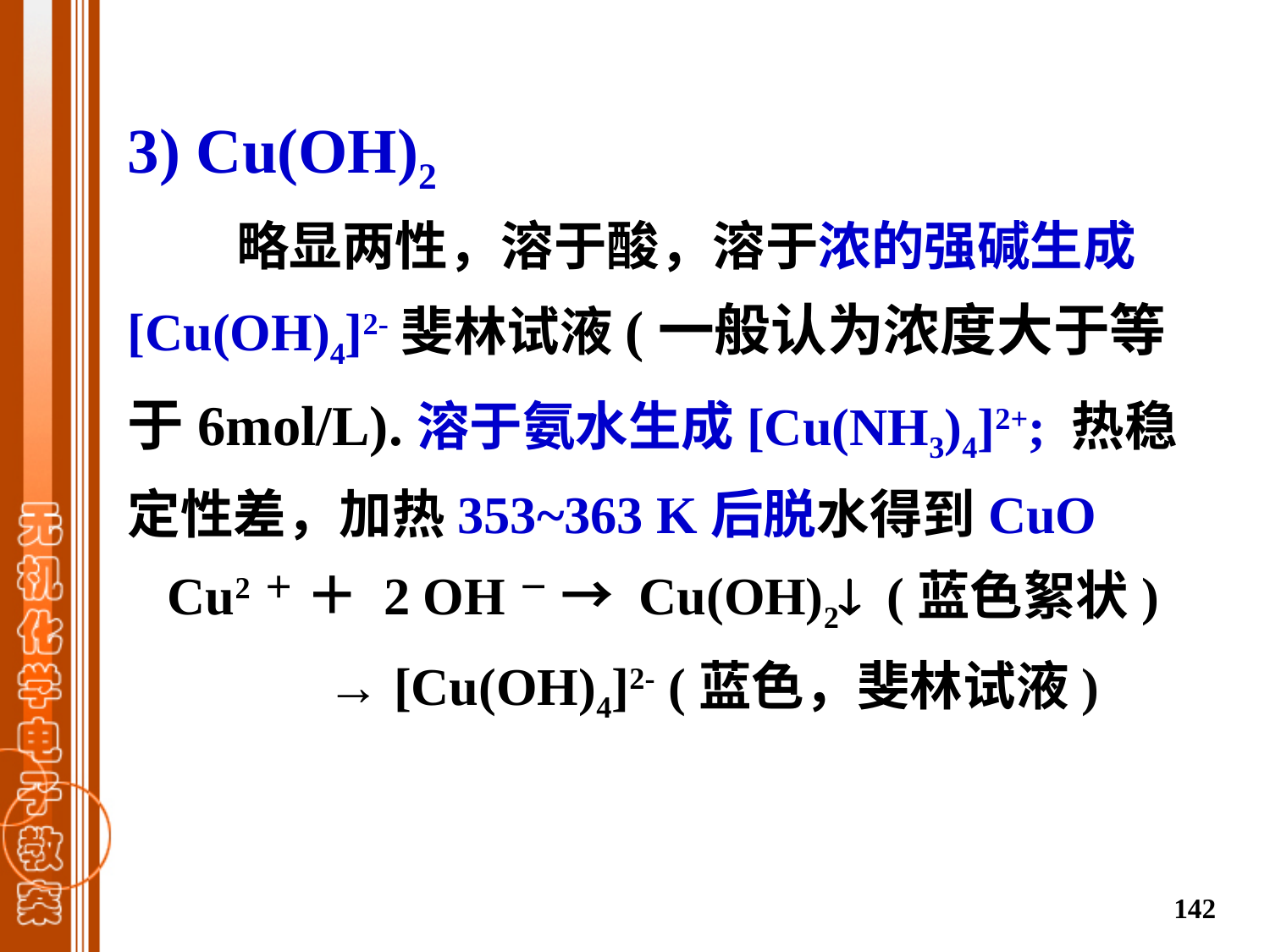

3) Cu(OH)2
        略显两性，溶于酸，溶于浓的强碱生成[Cu(OH)4]2-斐林试液(一般认为浓度大于等于6mol/L).溶于氨水生成[Cu(NH3)4]2+; 热稳定性差，加热353~363 K后脱水得到CuO
   Cu2＋ ＋ 2 OH－ → Cu(OH)2↓  (蓝色絮状)
               → [Cu(OH)4]2- (蓝色，斐林试液)
142